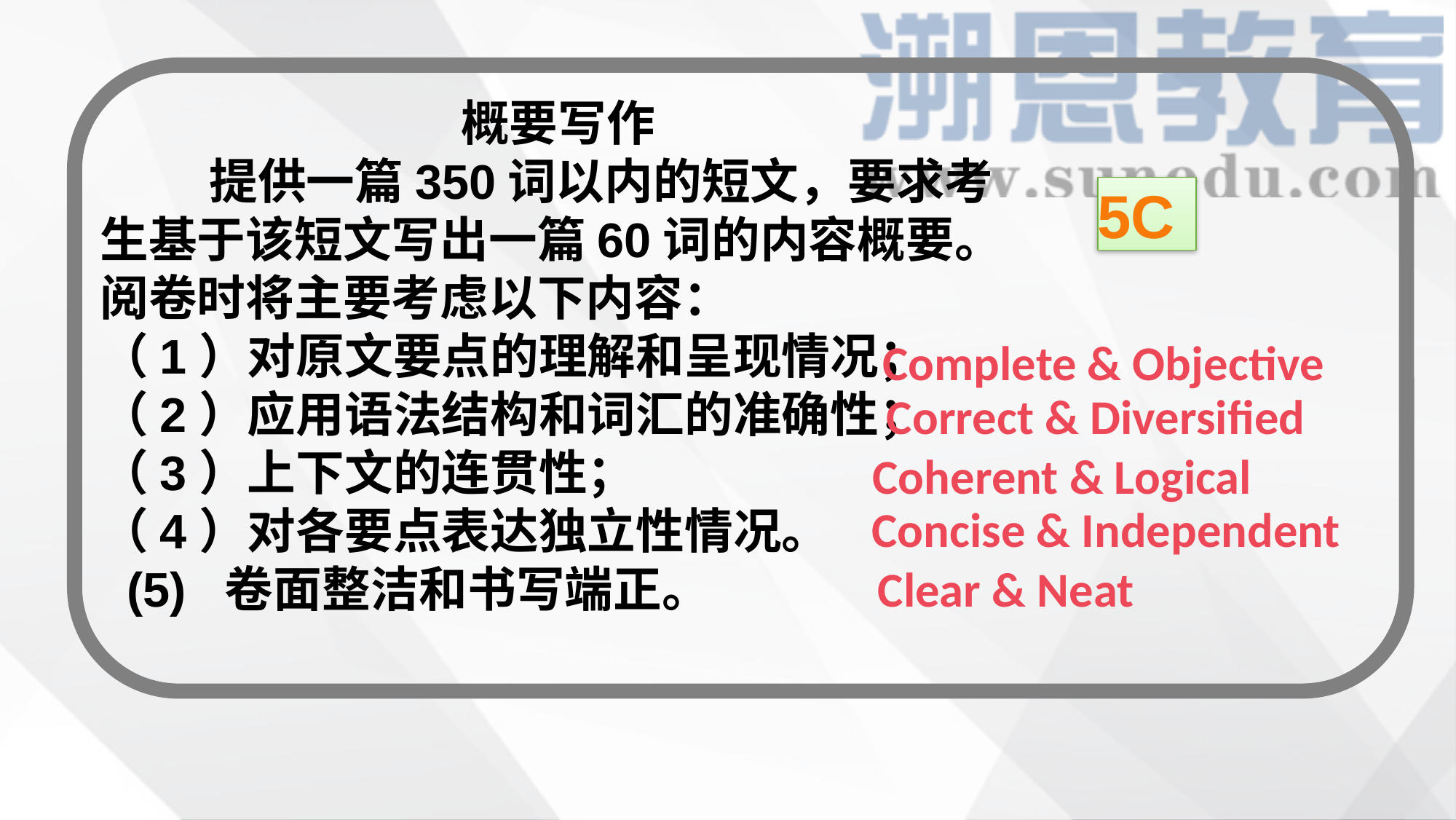

概要写作
	提供一篇350词以内的短文，要求考生基于该短文写出一篇60词的内容概要。阅卷时将主要考虑以下内容：
（1）对原文要点的理解和呈现情况；
（2）应用语法结构和词汇的准确性；
（3）上下文的连贯性；
（4）对各要点表达独立性情况。
  (5)  卷面整洁和书写端正。
5C
Complete & Objective
Correct & Diversified
Coherent & Logical
Concise & Independent
Clear & Neat